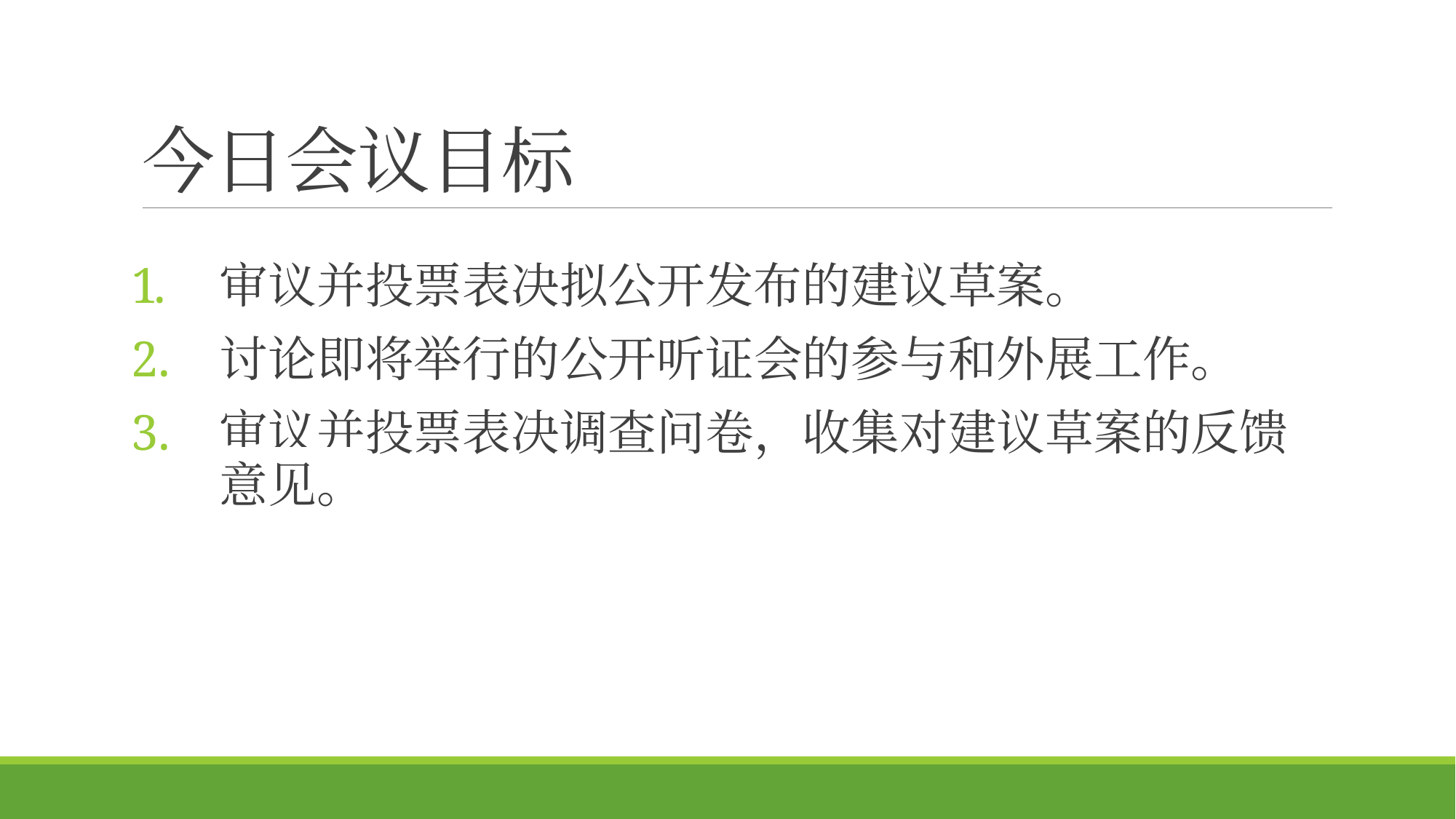

# 今日会议目标
审议并投票表决拟公开发布的建议草案。
讨论即将举行的公开听证会的参与和外展工作。
审议并投票表决调查问卷，收集对建议草案的反馈意见。